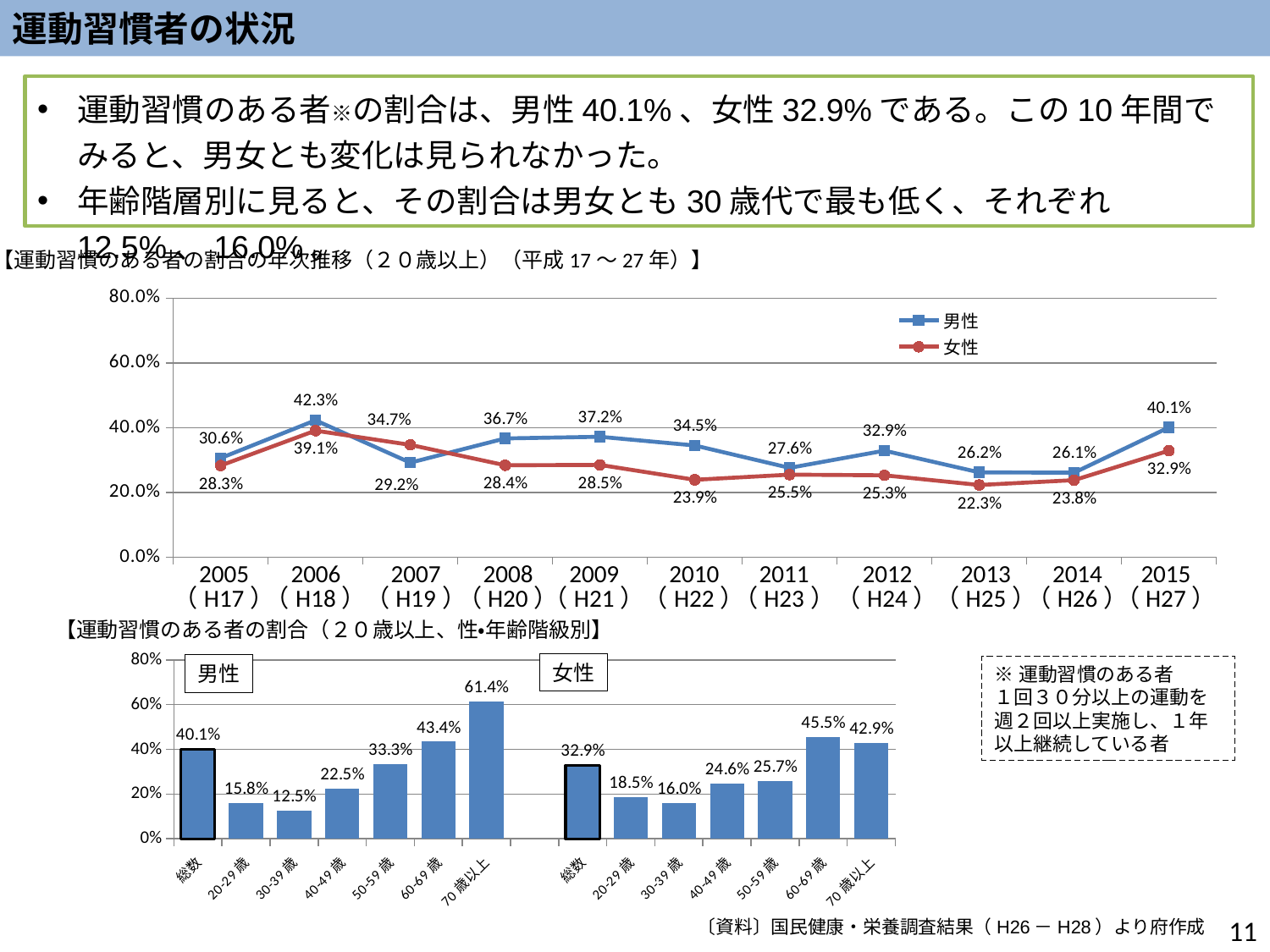

運動習慣者の状況
運動習慣のある者※の割合は、男性40.1%、女性32.9%である。この10年間でみると、男女とも変化は見られなかった。
年齢階層別に見ると、その割合は男女とも30歳代で最も低く、それぞれ12.5%、16.0%。
【運動習慣のある者の割合の年次推移（２０歳以上）（平成17～27年）】

### Chart

| Category | 男性 | 女性 |
|---|---|---|
| 平成17年 | 0.306 | 0.283 |
| 平成18年 | 0.423 | 0.391 |
| 平成19年 | 0.292 | 0.347 |
| 平成20年 | 0.367 | 0.284 |
| 平成21年 | 0.372 | 0.285 |
| 平成22年 | 0.345 | 0.239 |
| 平成23年 | 0.276 | 0.255 |
| 平成24年 | 0.329 | 0.253 |
| 平成25年 | 0.262 | 0.223 |
| 平成26年 | 0.261 | 0.238 |
| 平成27年 | 0.401 | 0.329 |
2005
（H17）
2006
（H18）

2007
（H19）
2008
（H20）
2009
（H21）
2010
（H22）
2011
（H23）
2012
（H24）
2013
（H25）
2014
（H26）
2015
（H27）
【運動習慣のある者の割合（２０歳以上、性・年齢階級別】

### Chart

| Category |  |
|---|---|
| 総数 | 0.401 |
| 20-29歳 | 0.158 |
| 30-39歳 | 0.125 |
| 40-49歳 | 0.225 |
| 50-59歳 | 0.333 |
| 60-69歳 | 0.434 |
| 70歳以上 | 0.614 |
|  | None |
| 総数 | 0.329 |
| 20-29歳 | 0.185 |
| 30-39歳 | 0.16 |
| 40-49歳 | 0.246 |
| 50-59歳 | 0.257 |
| 60-69歳 | 0.455 |
| 70歳以上 | 0.429 |
女性
男性
※運動習慣のある者
１回３０分以上の運動を週２回以上実施し、１年以上継続している者

11
〔資料〕国民健康・栄養調査結果（H26－H28）より府作成